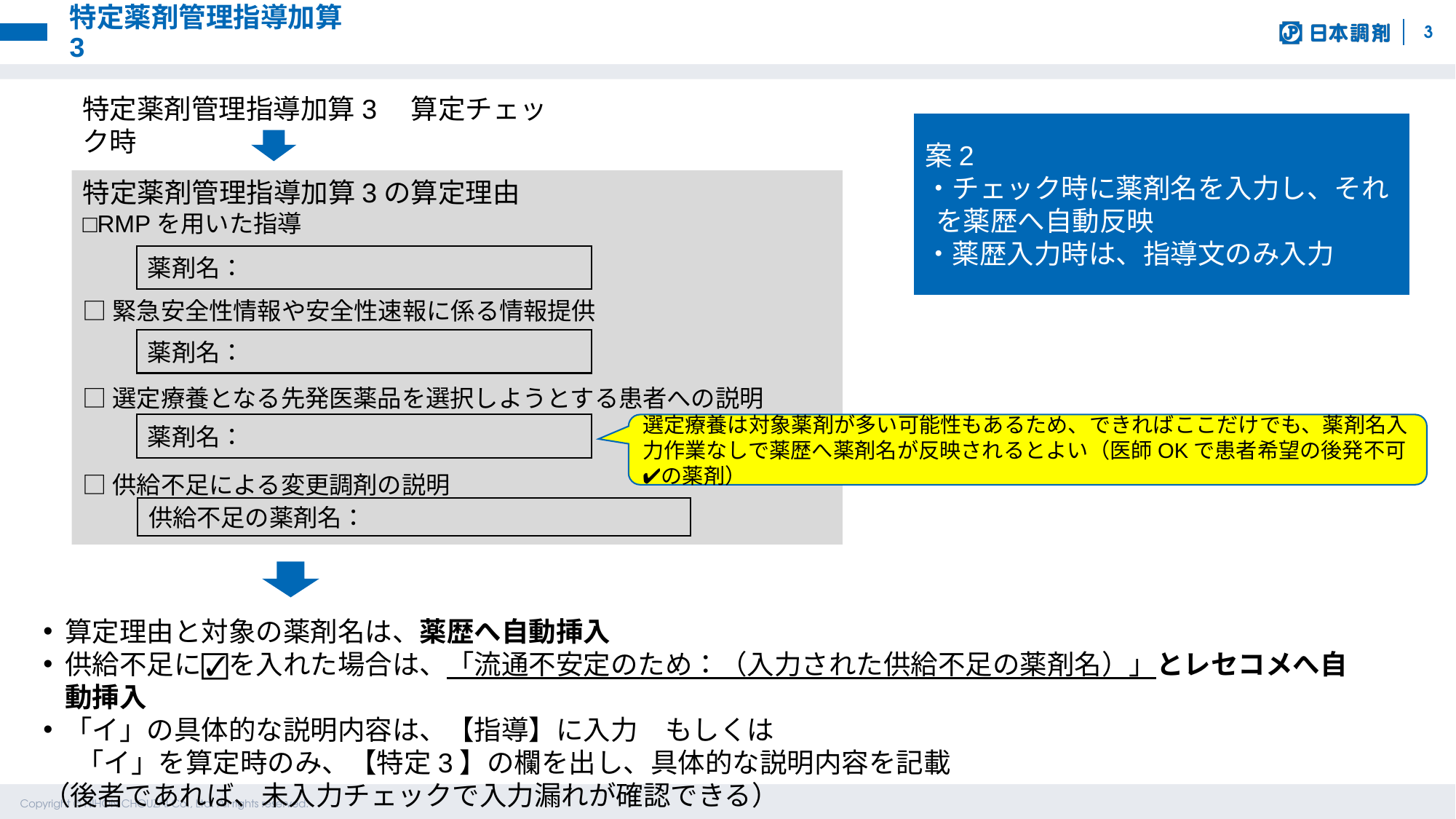

# 特定薬剤管理指導加算3
3
特定薬剤管理指導加算3　算定チェック時
案2
・チェック時に薬剤名を入力し、それを薬歴へ自動反映
・薬歴入力時は、指導文のみ入力

特定薬剤管理指導加算3の算定理由
□RMPを用いた指導

□緊急安全性情報や安全性速報に係る情報提供

□選定療養となる先発医薬品を選択しようとする患者への説明

□供給不足による変更調剤の説明

薬剤名：
薬剤名：
薬剤名：
選定療養は対象薬剤が多い可能性もあるため、できればここだけでも、薬剤名入力作業なしで薬歴へ薬剤名が反映されるとよい（医師OKで患者希望の後発不可✔の薬剤）
供給不足の薬剤名：

算定理由と対象の薬剤名は、薬歴へ自動挿入
供給不足に☑を入れた場合は、「流通不安定のため：（入力された供給不足の薬剤名）」とレセコメへ自動挿入
「イ」の具体的な説明内容は、【指導】に入力　もしくは
　 「イ」を算定時のみ、【特定3】の欄を出し、具体的な説明内容を記載
（後者であれば、未入力チェックで入力漏れが確認できる）